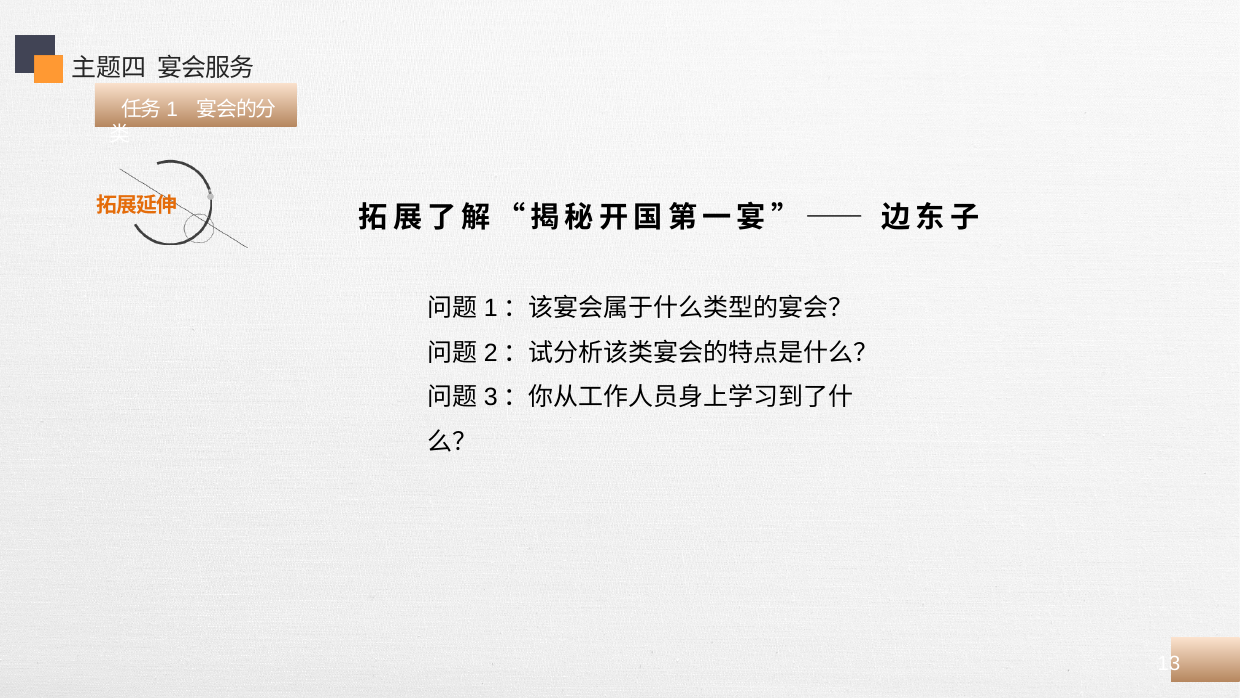

主题四  宴会服务

 任务1   宴会的分类
拓展了解“揭秘开国第一宴”—— 边东子
问题1：该宴会属于什么类型的宴会？
问题2：试分析该类宴会的特点是什么？
问题3：你从工作人员身上学习到了什么？